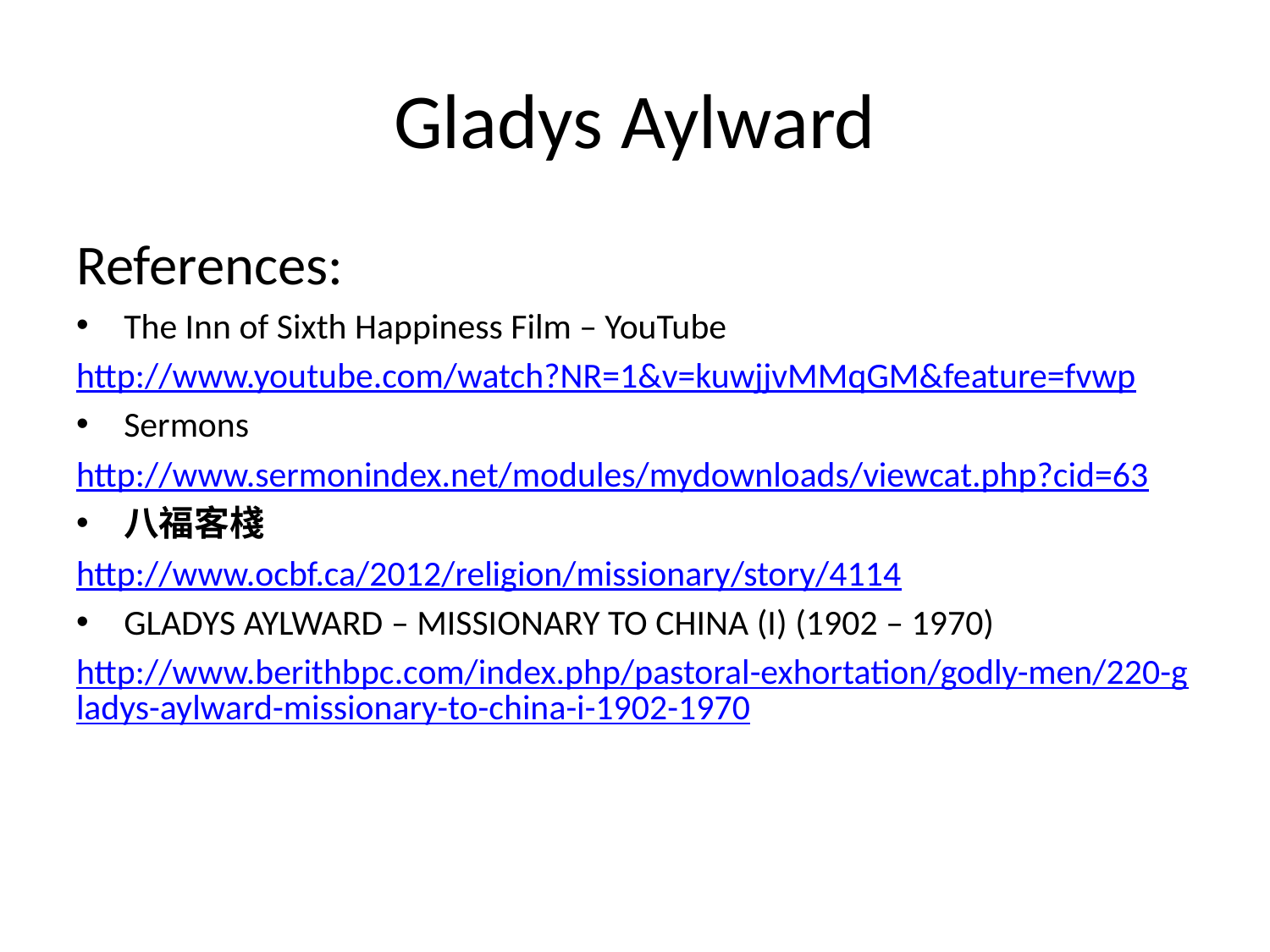

# Gladys Aylward
References:
The Inn of Sixth Happiness Film – YouTube
http://www.youtube.com/watch?NR=1&v=kuwjjvMMqGM&feature=fvwp
Sermons
http://www.sermonindex.net/modules/mydownloads/viewcat.php?cid=63
八福客棧
http://www.ocbf.ca/2012/religion/missionary/story/4114
GLADYS AYLWARD – MISSIONARY TO CHINA (I) (1902 – 1970)
http://www.berithbpc.com/index.php/pastoral-exhortation/godly-men/220-gladys-aylward-missionary-to-china-i-1902-1970